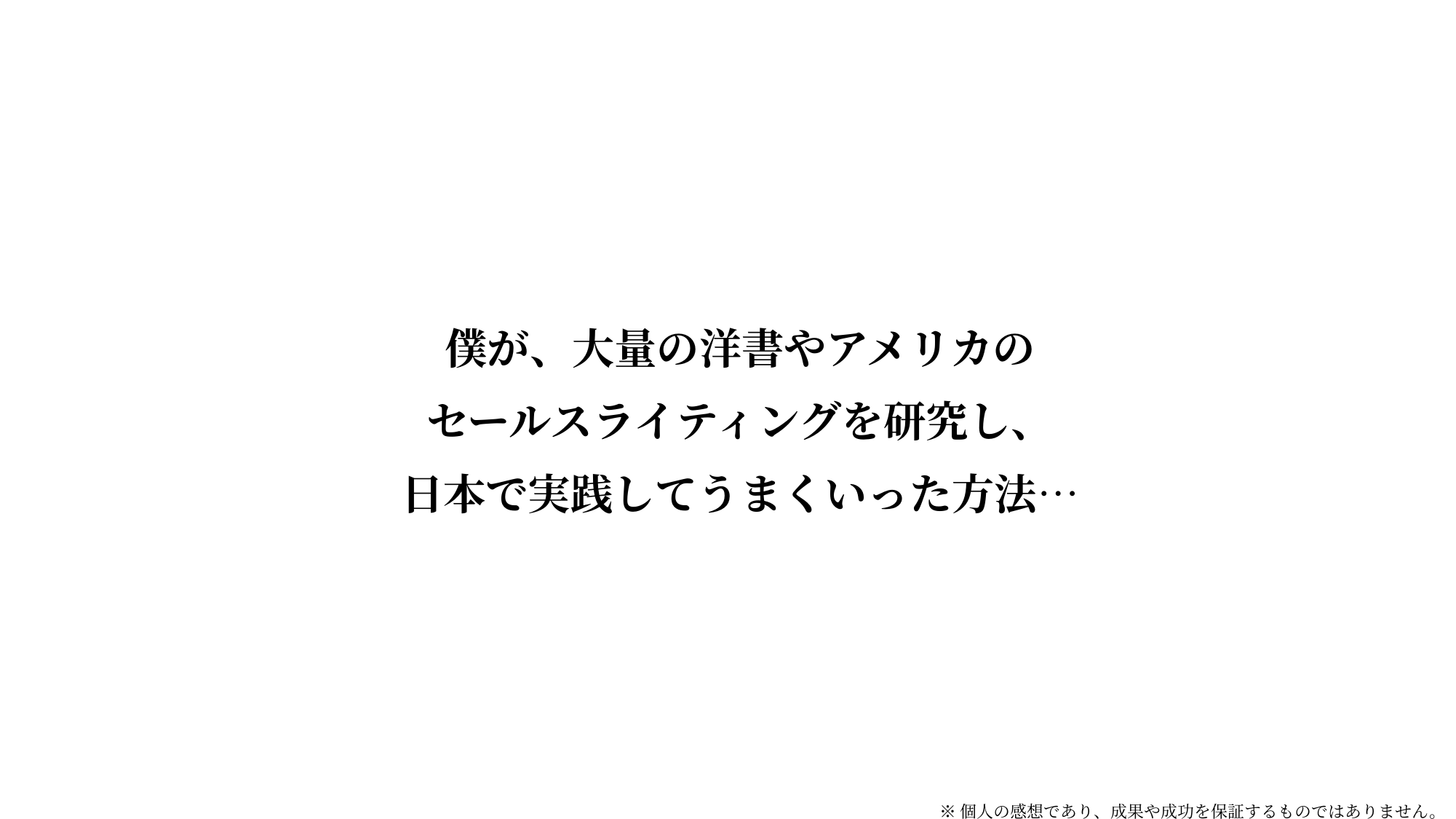

僕が、大量の洋書やアメリカの
セールスライティングを研究し、
日本で実践してうまくいった方法…
※個人の感想であり、成果や成功を保証するものではありません。